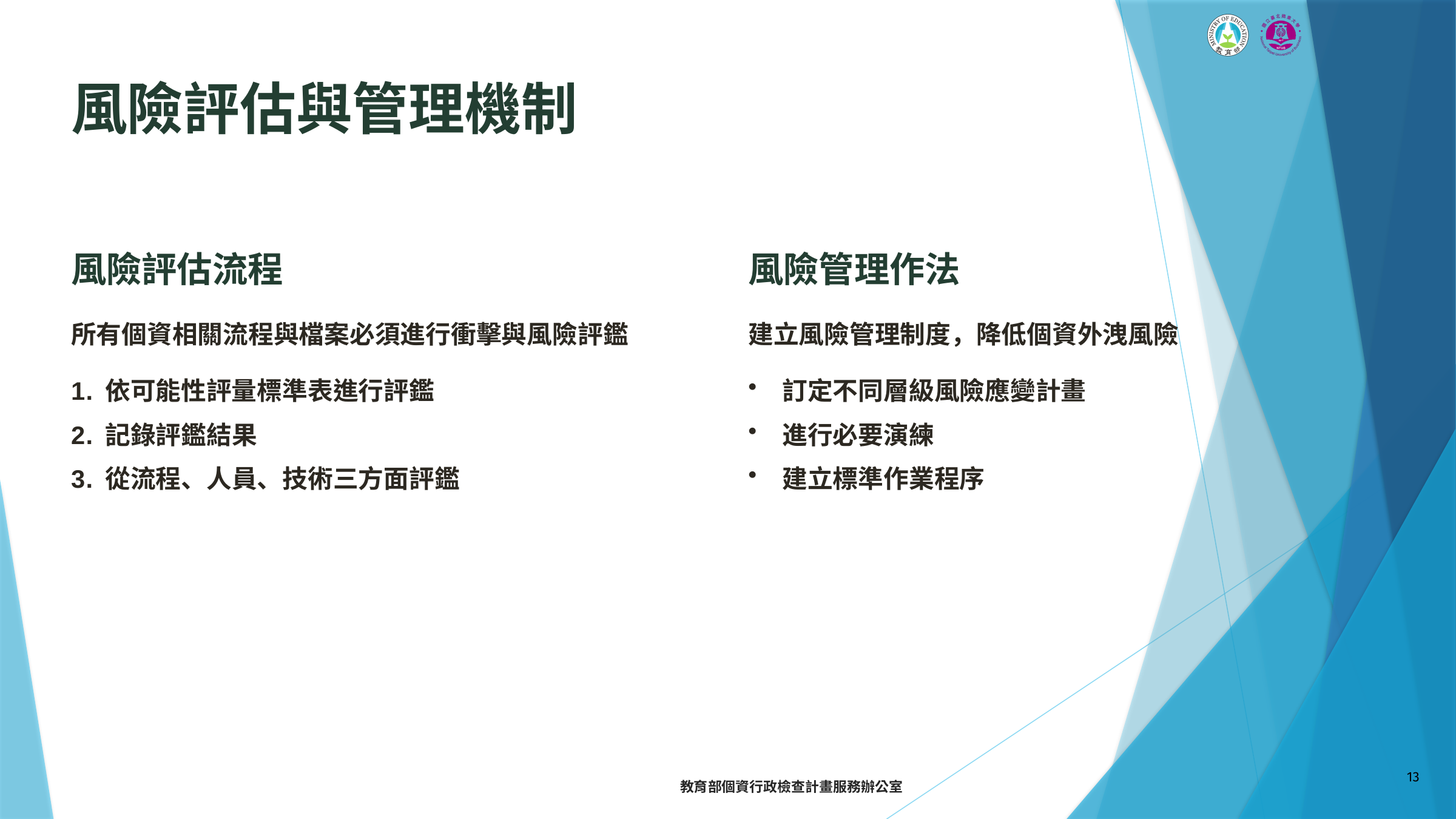

風險評估與管理機制
風險評估流程
風險管理作法
所有個資相關流程與檔案必須進行衝擊與風險評鑑
建立風險管理制度，降低個資外洩風險
依可能性評量標準表進行評鑑
訂定不同層級風險應變計畫
記錄評鑑結果
進行必要演練
從流程、人員、技術三方面評鑑
建立標準作業程序
13
教育部個資行政檢查計畫服務辦公室